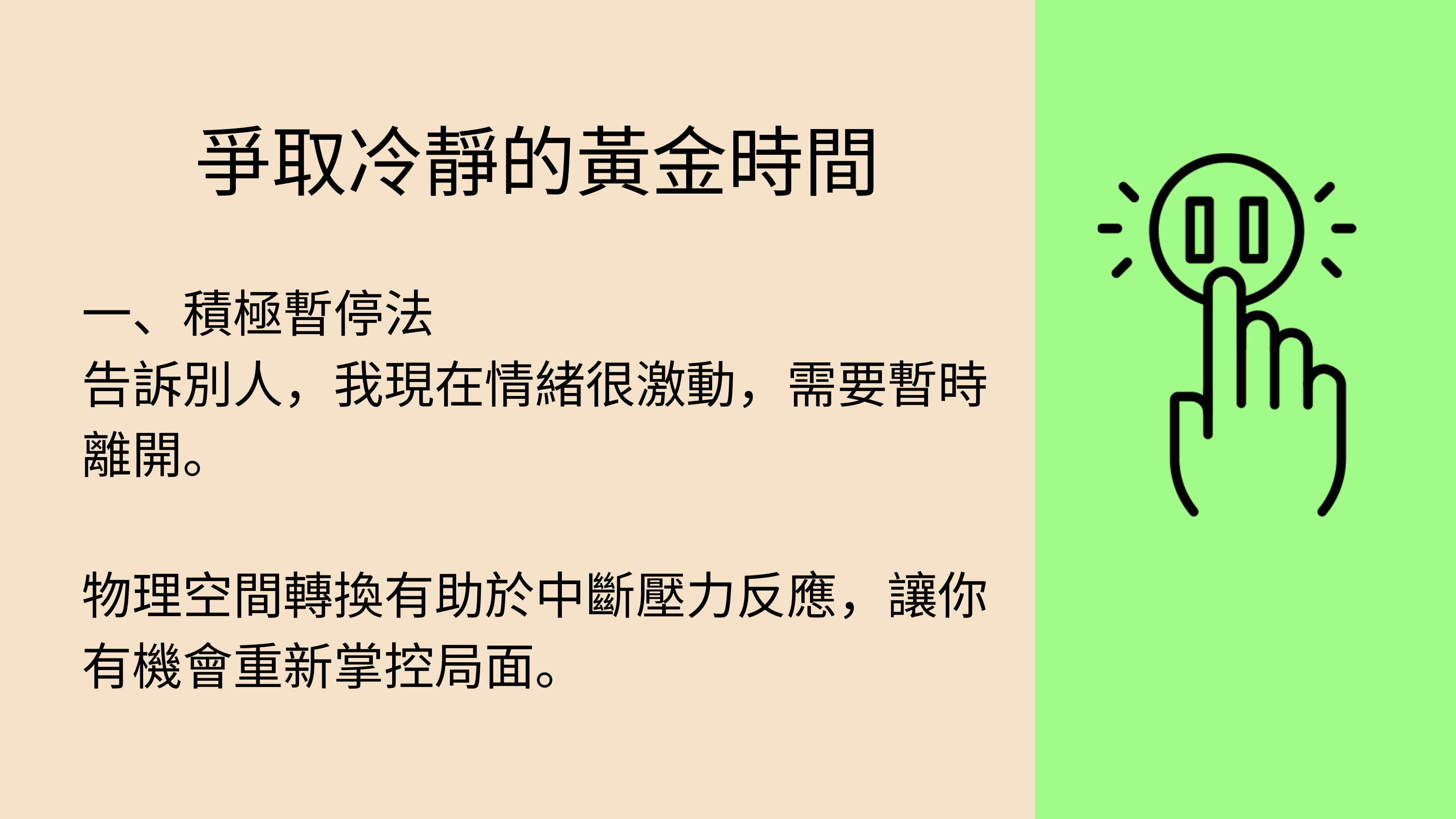

爭取冷靜的黃金時間

一、積極暫停法
告訴別人，我現在情緒很激動，需要暫時離開。

物理空間轉換有助於中斷壓力反應，讓你有機會重新掌控局面。